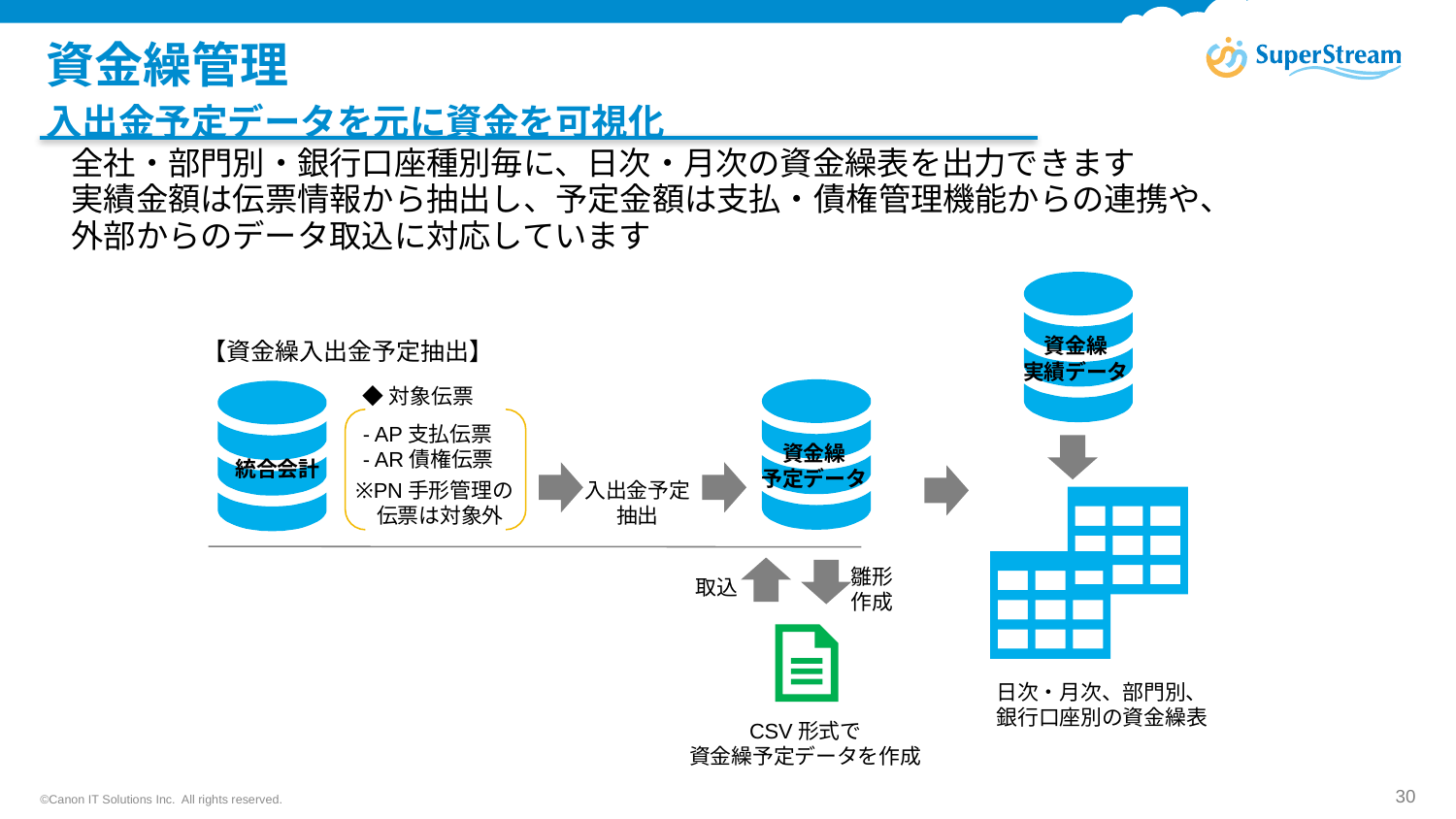

# 資金繰管理
入出金予定データを元に資金を可視化
全社・部門別・銀行口座種別毎に、日次・月次の資金繰表を出力できます
実績金額は伝票情報から抽出し、予定金額は支払・債権管理機能からの連携や、
外部からのデータ取込に対応しています

資金繰
実績データ
【資金繰入出金予定抽出】
◆対象伝票

- AP支払伝票
- AR債権伝票

資金繰
予定データ

統合会計

※PN手形管理の
　伝票は対象外
入出金予定
抽出

雛形
作成

取込

日次・月次、部門別、
銀行口座別の資金繰表
CSV形式で
資金繰予定データを作成
©Canon IT Solutions Inc.  All rights reserved.
30